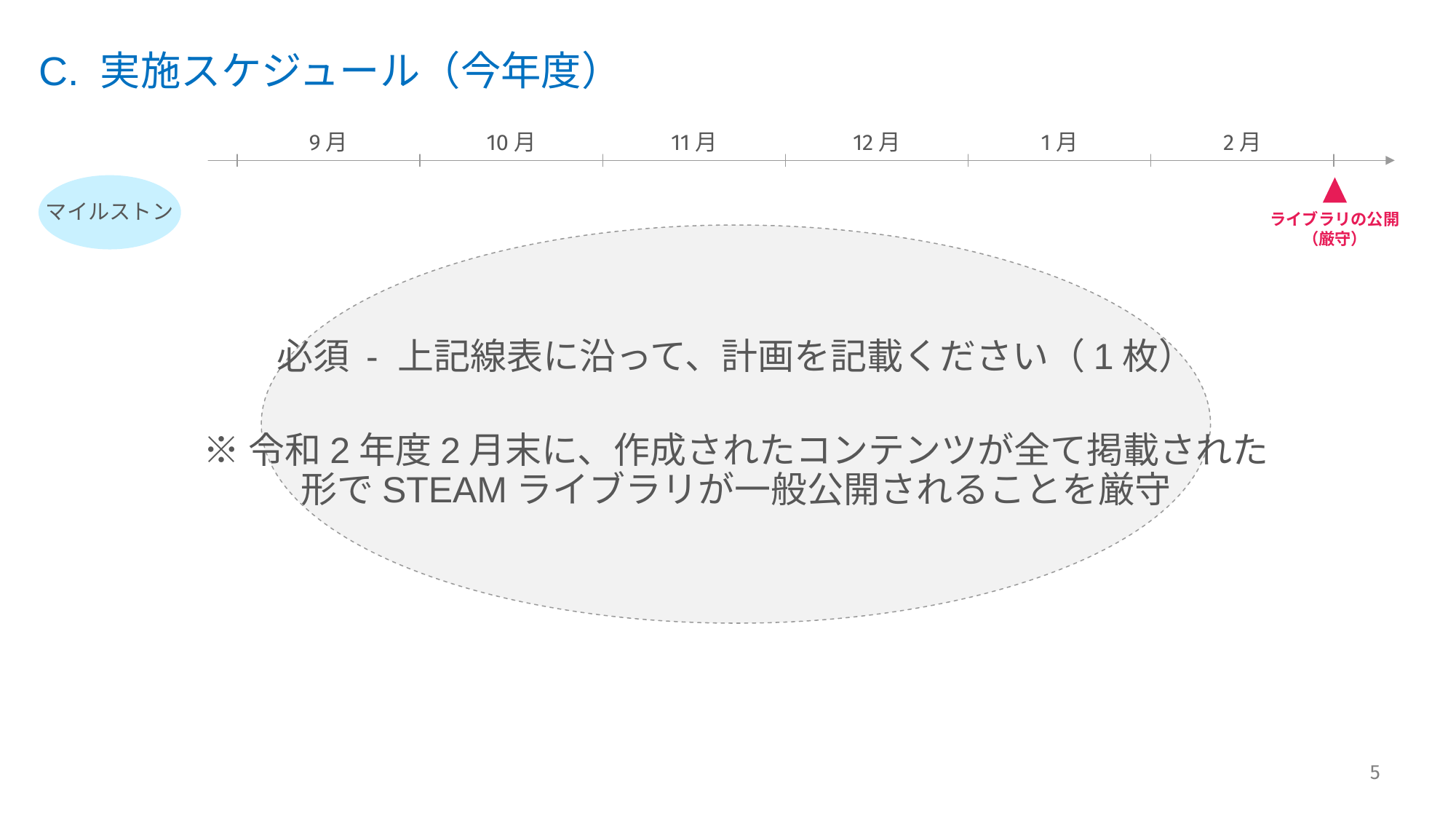

C. 実施スケジュール（今年度）
9月
10月
11月
12月
1月
2月
マイルストン

ライブラリの公開
（厳守）
必須 - 上記線表に沿って、計画を記載ください（1枚）
※令和2年度2月末に、作成されたコンテンツが全て掲載された
形でSTEAMライブラリが一般公開されることを厳守